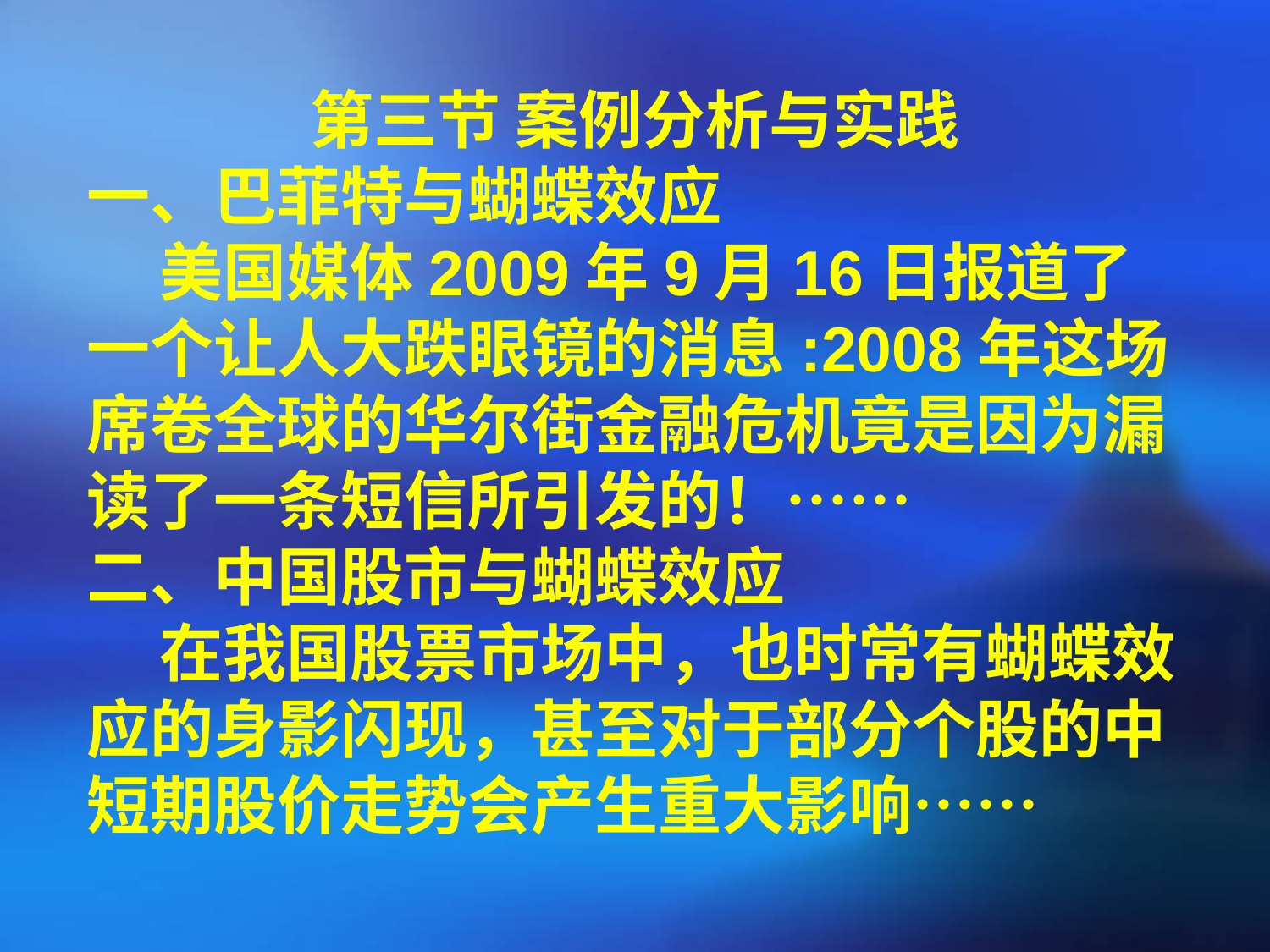

第三节 案例分析与实践
一、巴菲特与蝴蝶效应
    美国媒体2009年9月16日报道了一个让人大跌眼镜的消息:2008年这场席卷全球的华尔街金融危机竟是因为漏读了一条短信所引发的！……
二、中国股市与蝴蝶效应
    在我国股票市场中，也时常有蝴蝶效应的身影闪现，甚至对于部分个股的中短期股价走势会产生重大影响……